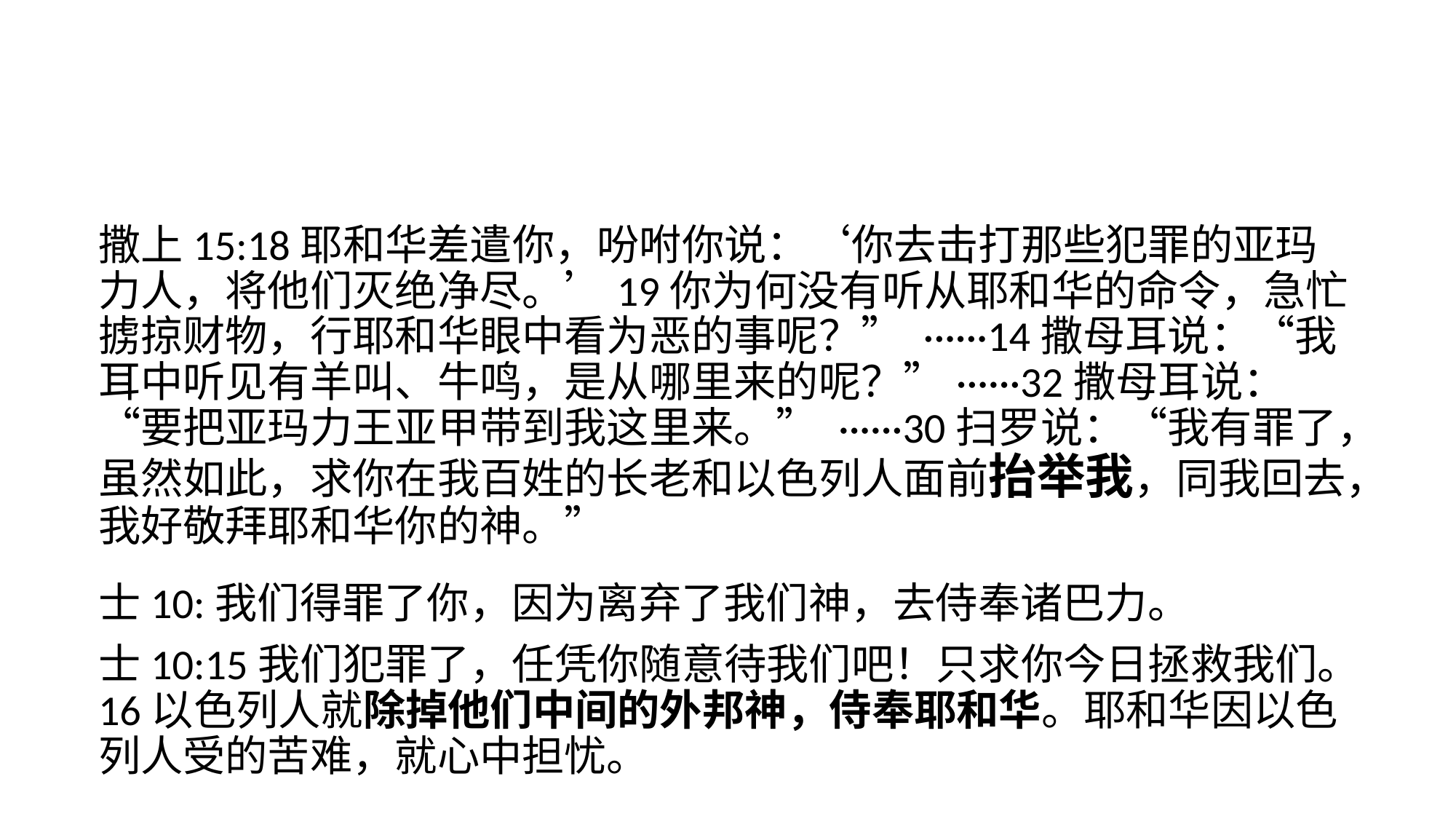

撒上15:18耶和华差遣你，吩咐你说：‘你去击打那些犯罪的亚玛力人，将他们灭绝净尽。’19你为何没有听从耶和华的命令，急忙掳掠财物，行耶和华眼中看为恶的事呢？” ······14撒母耳说：“我耳中听见有羊叫、牛鸣，是从哪里来的呢？”······32撒母耳说：“要把亚玛力王亚甲带到我这里来。” ······30扫罗说：“我有罪了，虽然如此，求你在我百姓的长老和以色列人面前抬举我，同我回去，我好敬拜耶和华你的神。”

士10:我们得罪了你，因为离弃了我们神，去侍奉诸巴力。
士10:15我们犯罪了，任凭你随意待我们吧！只求你今日拯救我们。16以色列人就除掉他们中间的外邦神，侍奉耶和华。耶和华因以色列人受的苦难，就心中担忧。